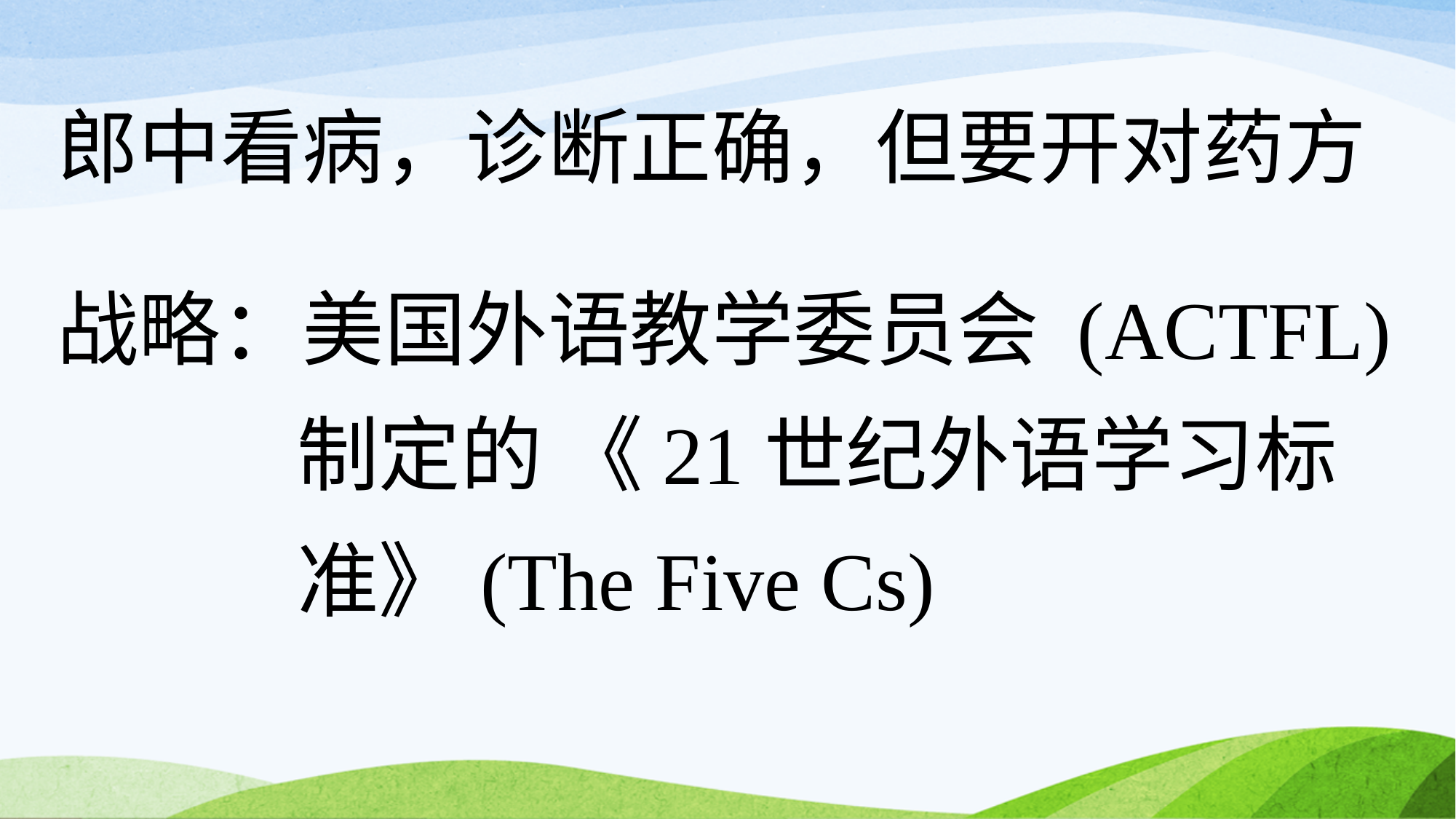

郎中看病，诊断正确，但要开对药方

战略：美国外语教学委员会 (ACTFL)
            制定的 《21世纪外语学习标
            准》(The Five Cs)